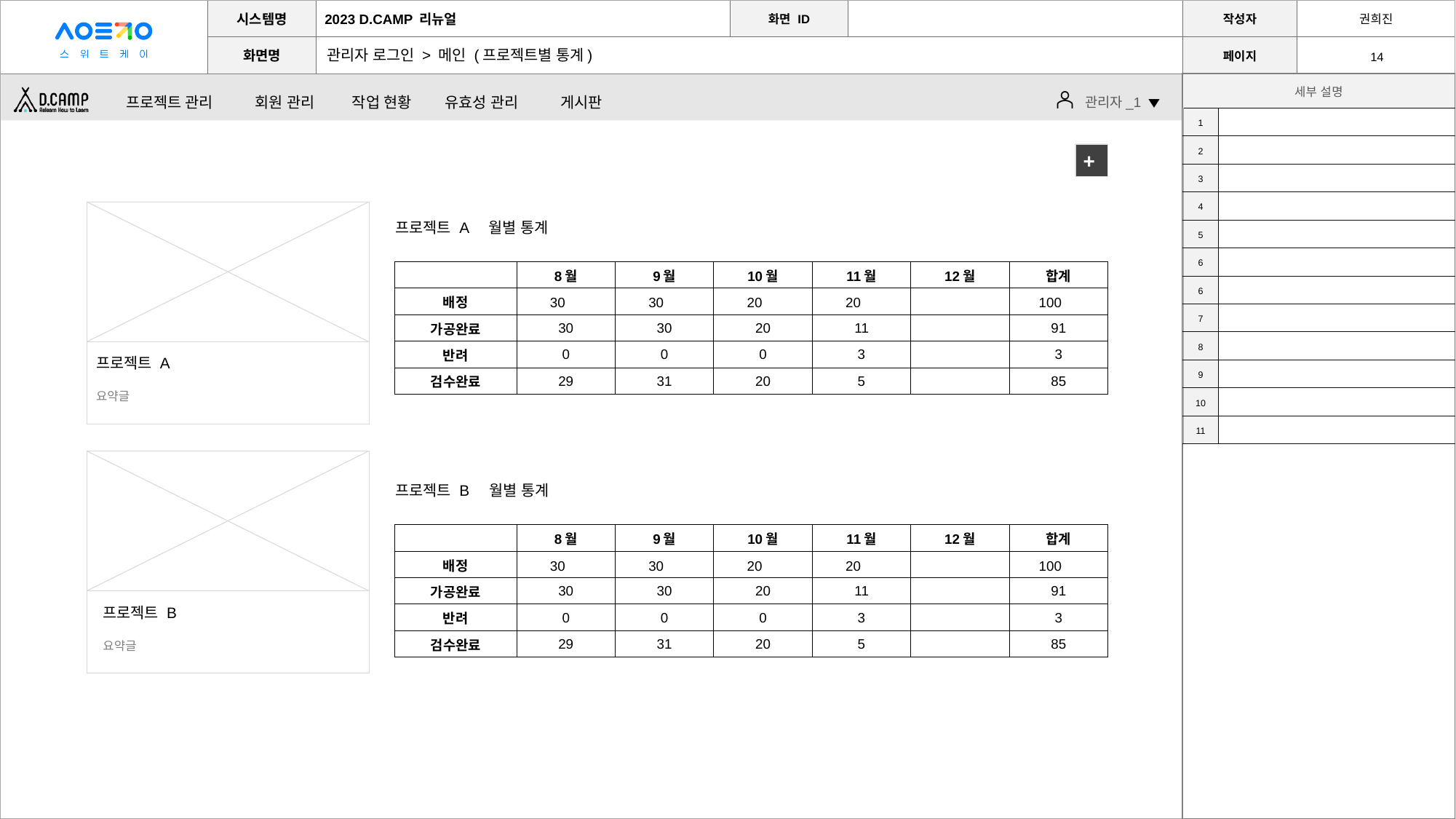

관리자 로그인 > 메인 (프로젝트별 통계)
프로젝트 관리          회원 관리         작업 현황        유효성 관리          게시판
관리자_1
| 1 |  |
| --- | --- |
| 2 |  |
| 3 |  |
| 4 |  |
| 5 |  |
| 6 |  |
| 6 |  |
| 7 |  |
| 8 |  |
| 9 |  |
| 10 |  |
| 11 |  |

+

프로젝트 A    월별 통계
|  | 8월 | 9월 | 10월 | 11월 | 12월 | 합계 |
| --- | --- | --- | --- | --- | --- | --- |
| 배정 | 30 | 30 | 20 | 20 |  | 100 |
| 가공완료 | 30 | 30 | 20 | 11 |  | 91 |
| 반려 | 0 | 0 | 0 | 3 |  | 3 |
| 검수완료 | 29 | 31 | 20 | 5 |  | 85 |
프로젝트 A

요약글

프로젝트 B    월별 통계
|  | 8월 | 9월 | 10월 | 11월 | 12월 | 합계 |
| --- | --- | --- | --- | --- | --- | --- |
| 배정 | 30 | 30 | 20 | 20 |  | 100 |
| 가공완료 | 30 | 30 | 20 | 11 |  | 91 |
| 반려 | 0 | 0 | 0 | 3 |  | 3 |
| 검수완료 | 29 | 31 | 20 | 5 |  | 85 |
프로젝트 B

요약글